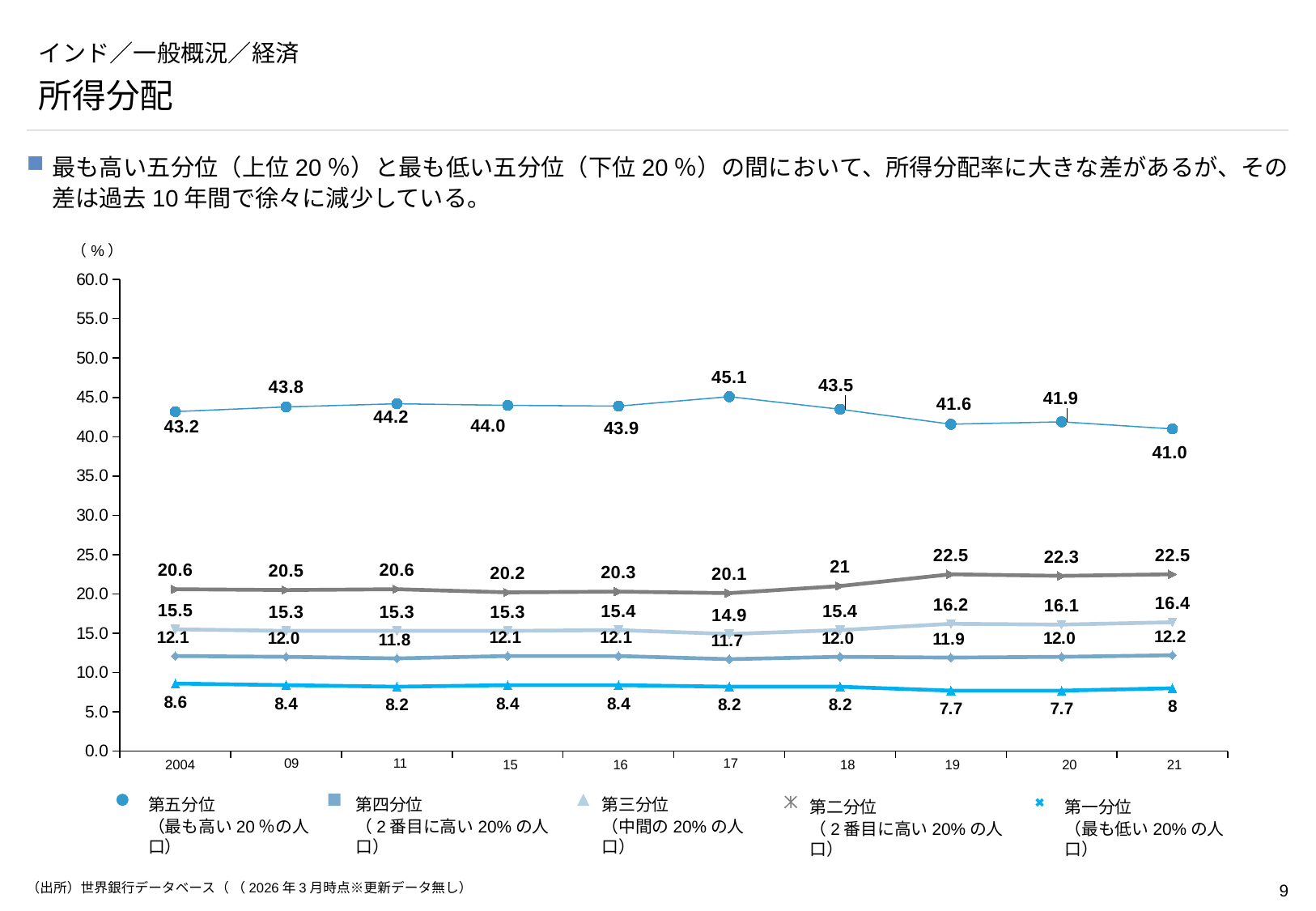

# インド／一般概況／経済
所得分配
最も高い五分位（上位20％）と最も低い五分位（下位20％）の間において、所得分配率に大きな差があるが、その差は過去10年間で徐々に減少している。
（%）

### Chart

| Category |  |  |  |  |  |
|---|---|---|---|---|---|
09
11
17
2004
16
18
19
20
21
15
第四分位
（2番目に高い20%の人口）

第五分位
（最も高い20％の人口）

第三分位
（中間の20%の人口）
第二分位
（2番目に高い20%の人口）

第一分位
（最も低い20%の人口）
（出所）世界銀行データベース（ （2026年3月時点※更新データ無し）